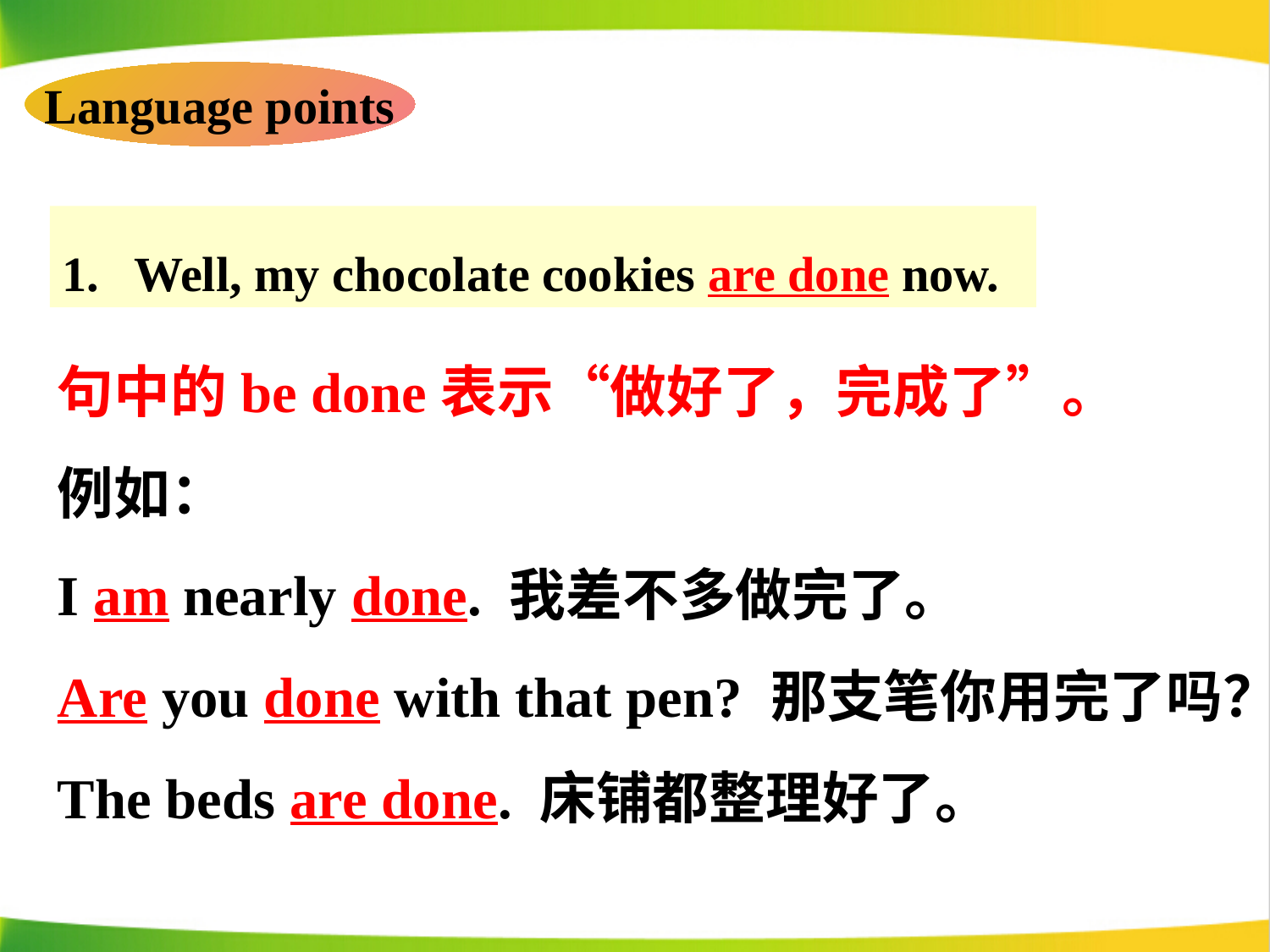

Language points
Well, my chocolate cookies are done now.
句中的be done表示“做好了，完成了”。
例如：
I am nearly done. 我差不多做完了。
Are you done with that pen? 那支笔你用完了吗？
The beds are done. 床铺都整理好了。